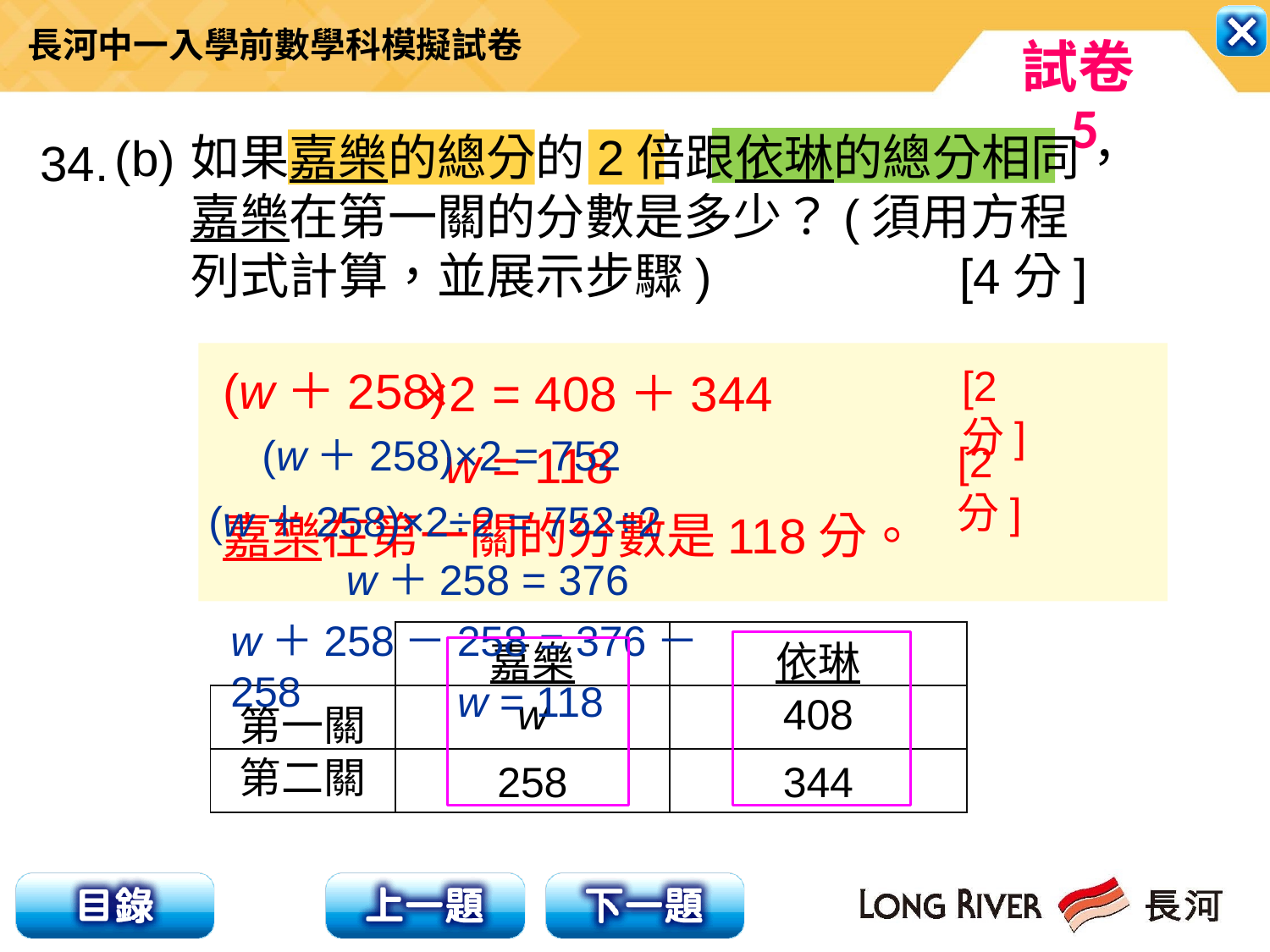

如果嘉樂的總分的2倍跟依琳的總分相同，
嘉樂在第一關的分數是多少？(須用方程
列式計算，並展示步驟)                  [4分]
(b)
34.

(w＋258)
[2分]
×2
= 408＋344
(w＋258)×2 = 752
w = 118
[2分]
(w＋258)×2÷2 = 752÷2
嘉樂在第一關的分數是118分。
w＋258 = 376
w＋258－258 = 376－258
|  | 嘉樂 | 依琳 |
| --- | --- | --- |
| 第一關 | w | 408 |
| 第二關 | 258 | 344 |

w = 118